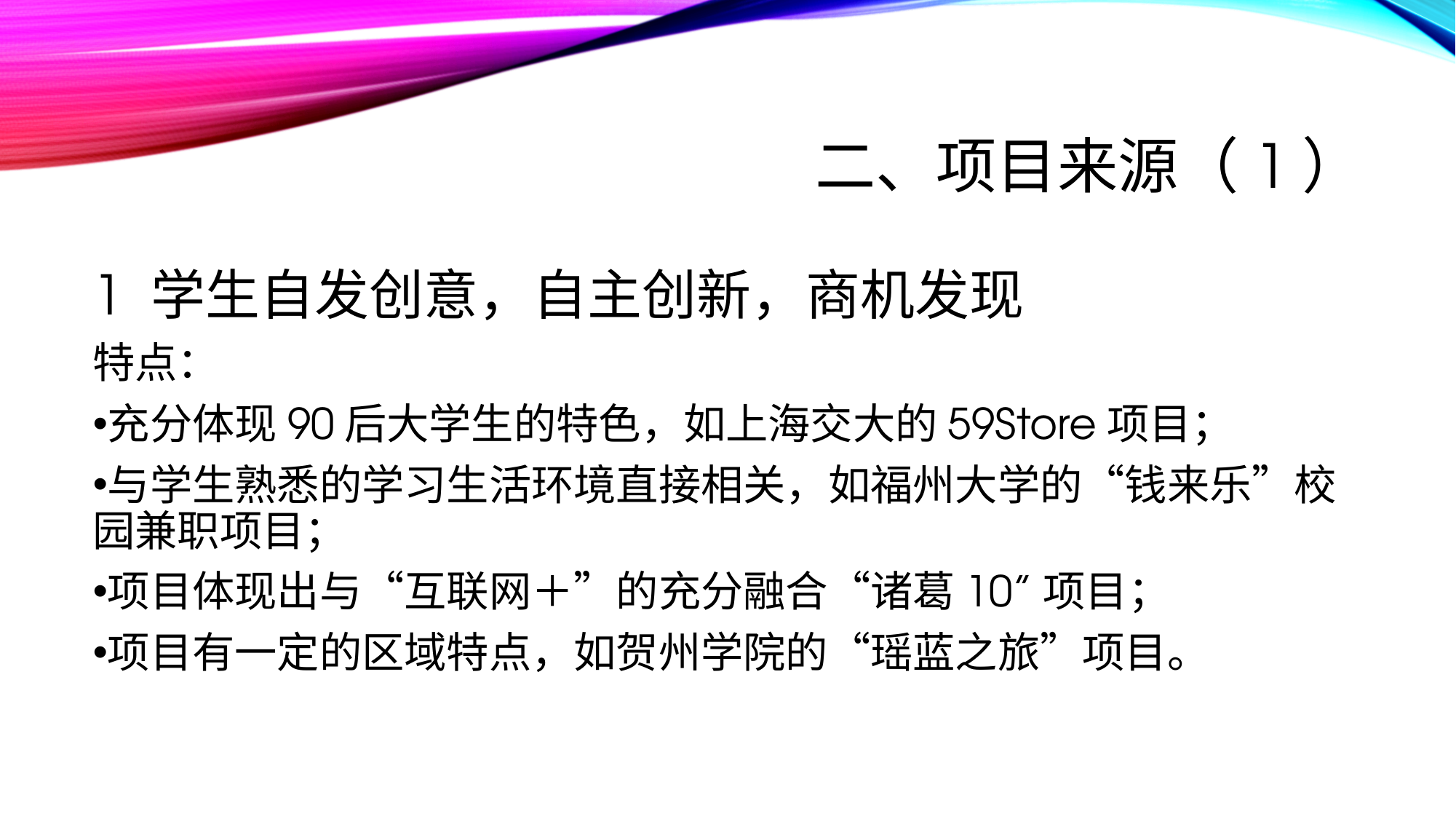

# 二、项目来源（1）
1 学生自发创意，自主创新，商机发现
特点：
充分体现90后大学生的特色，如上海交大的59Store项目；
与学生熟悉的学习生活环境直接相关，如福州大学的“钱来乐”校园兼职项目；
项目体现出与“互联网＋”的充分融合“诸葛10”项目；
项目有一定的区域特点，如贺州学院的“瑶蓝之旅”项目。